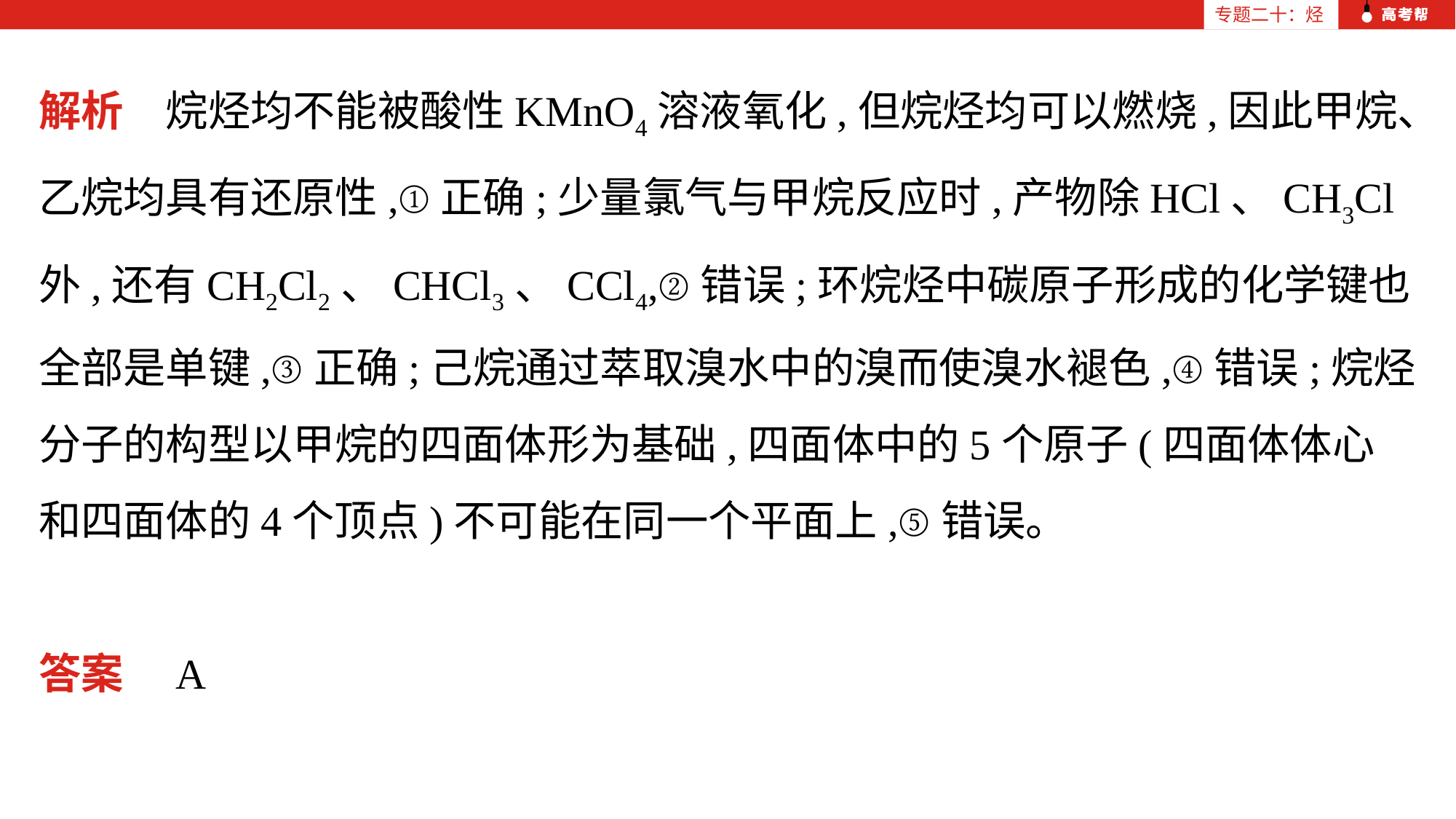

专题二十：烃

解析　烷烃均不能被酸性KMnO4溶液氧化,但烷烃均可以燃烧,因此甲烷、乙烷均具有还原性,①正确;少量氯气与甲烷反应时,产物除HCl、CH3Cl外,还有CH2Cl2、CHCl3、CCl4,②错误;环烷烃中碳原子形成的化学键也全部是单键,③正确;己烷通过萃取溴水中的溴而使溴水褪色,④错误;烷烃分子的构型以甲烷的四面体形为基础,四面体中的5个原子(四面体体心和四面体的4个顶点)不可能在同一个平面上,⑤错误。

答案　A